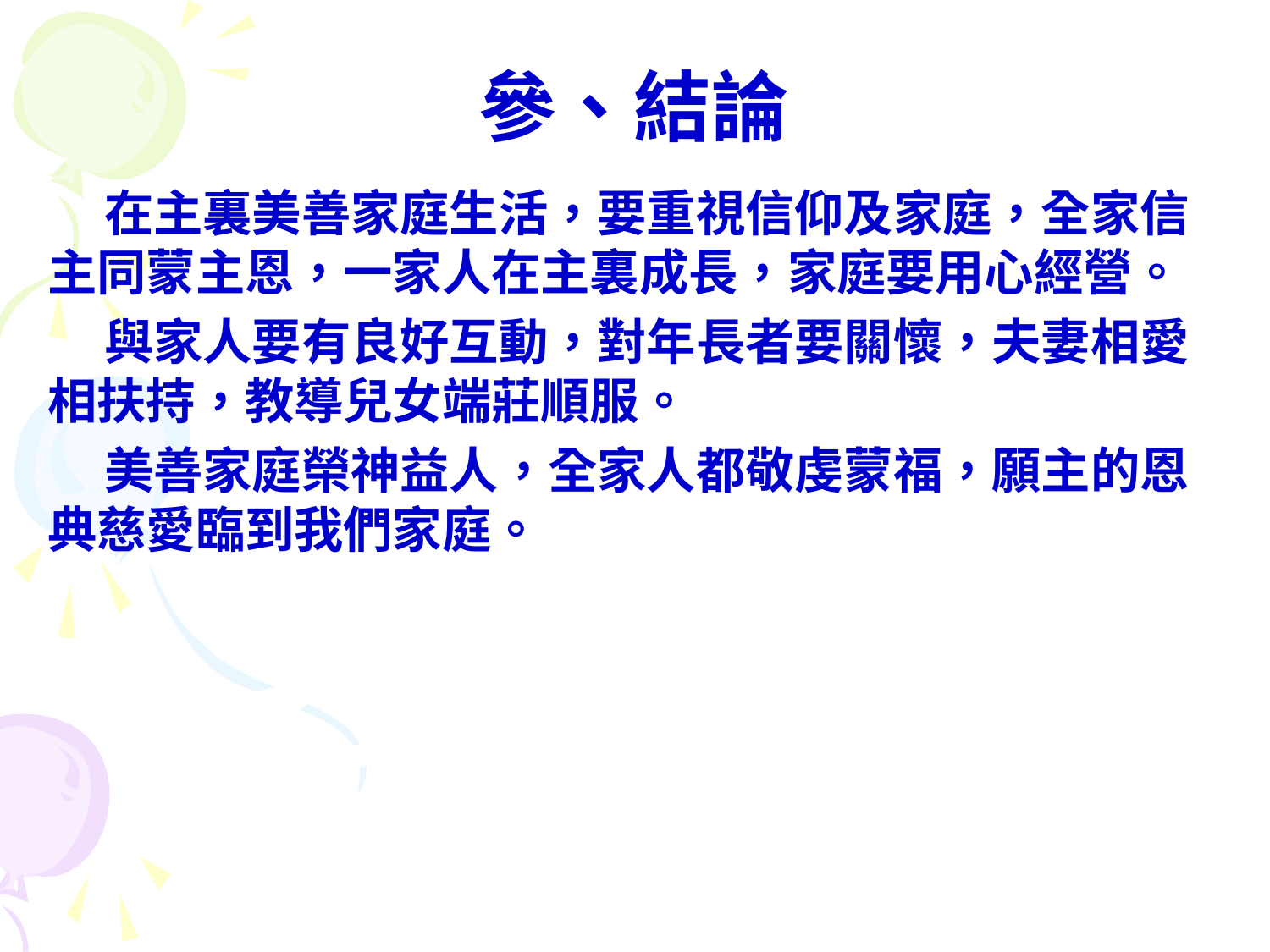

# 參、結論
    在主裏美善家庭生活，要重視信仰及家庭，全家信主同蒙主恩，一家人在主裏成長，家庭要用心經營。
    與家人要有良好互動，對年長者要關懷，夫妻相愛相扶持，教導兒女端莊順服。
    美善家庭榮神益人，全家人都敬虔蒙福，願主的恩典慈愛臨到我們家庭。